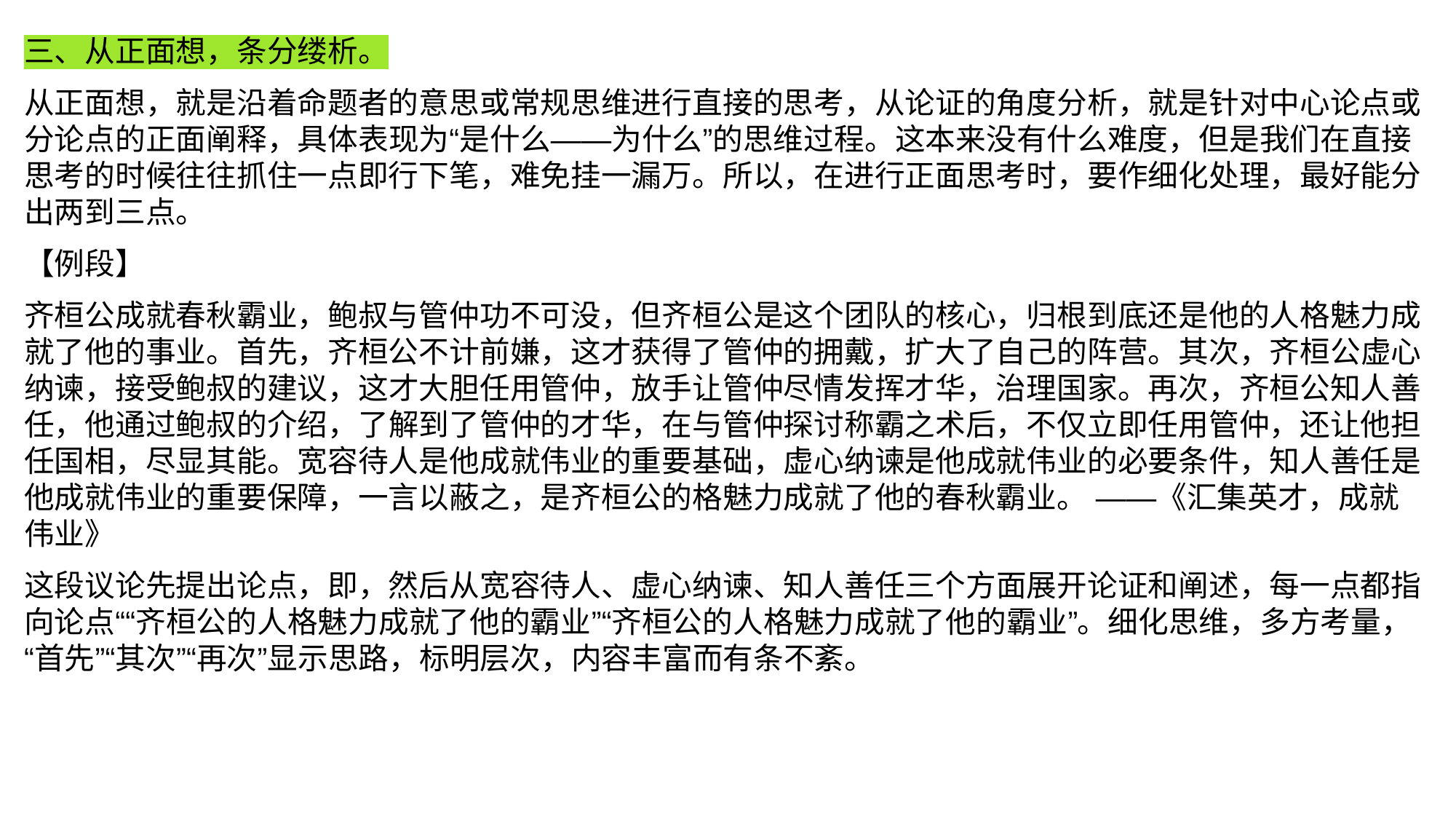

三、从正面想，条分缕析。
从正面想，就是沿着命题者的意思或常规思维进行直接的思考，从论证的角度分析，就是针对中心论点或分论点的正面阐释，具体表现为“是什么——为什么”的思维过程。这本来没有什么难度，但是我们在直接思考的时候往往抓住一点即行下笔，难免挂一漏万。所以，在进行正面思考时，要作细化处理，最好能分出两到三点。
【例段】
齐桓公成就春秋霸业，鲍叔与管仲功不可没，但齐桓公是这个团队的核心，归根到底还是他的人格魅力成就了他的事业。首先，齐桓公不计前嫌，这才获得了管仲的拥戴，扩大了自己的阵营。其次，齐桓公虚心纳谏，接受鲍叔的建议，这才大胆任用管仲，放手让管仲尽情发挥才华，治理国家。再次，齐桓公知人善任，他通过鲍叔的介绍，了解到了管仲的才华，在与管仲探讨称霸之术后，不仅立即任用管仲，还让他担任国相，尽显其能。宽容待人是他成就伟业的重要基础，虚心纳谏是他成就伟业的必要条件，知人善任是他成就伟业的重要保障，一言以蔽之，是齐桓公的格魅力成就了他的春秋霸业。 ——《汇集英才，成就伟业》
这段议论先提出论点，即，然后从宽容待人、虚心纳谏、知人善任三个方面展开论证和阐述，每一点都指向论点““齐桓公的人格魅力成就了他的霸业”“齐桓公的人格魅力成就了他的霸业”。细化思维，多方考量，“首先”“其次”“再次”显示思路，标明层次，内容丰富而有条不紊。